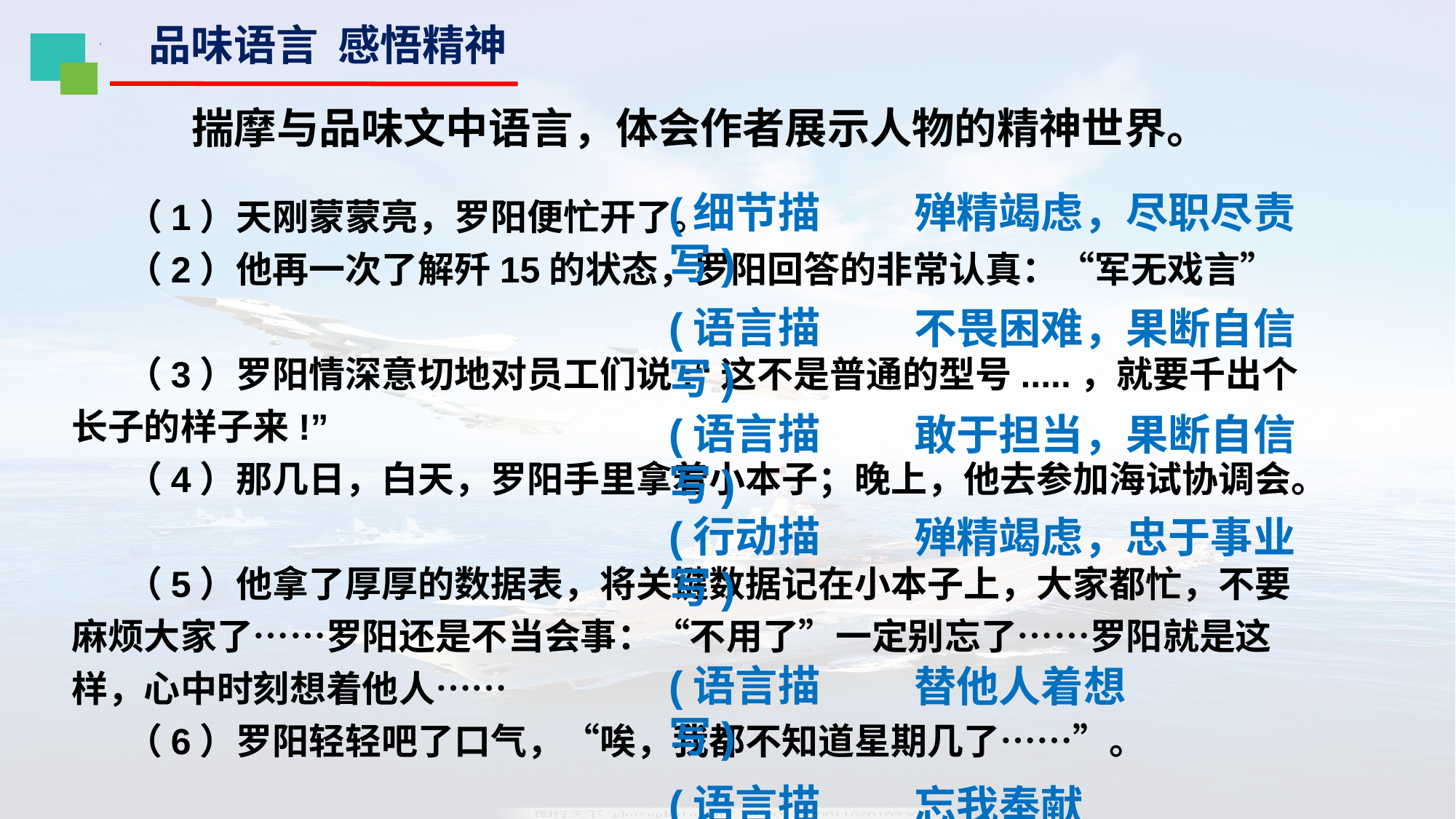

品味语言  感悟精神

揣摩与品味文中语言，体会作者展示人物的精神世界。
 殚精竭虑，尽职尽责
（1）天刚蒙蒙亮，罗阳便忙开了。
（2）他再一次了解歼15的状态，罗阳回答的非常认真：“军无戏言”

（3）罗阳情深意切地对员工们说:“这不是普通的型号.....，就要千出个长子的样子来!”
（4）那几日，白天，罗阳手里拿着小本子；晚上，他去参加海试协调会。

（5）他拿了厚厚的数据表，将关键数据记在小本子上，大家都忙，不要麻烦大家了……罗阳还是不当会事：“不用了”一定别忘了……罗阳就是这样，心中时刻想着他人……
（6）罗阳轻轻吧了口气，“唉，我都不知道星期几了……”。
(细节描写)
 不畏困难，果断自信
(语言描写)
 敢于担当，果断自信
(语言描写)
 殚精竭虑，忠于事业
(行动描写)
 替他人着想
(语言描写)
 忘我奉献
(语言描写)